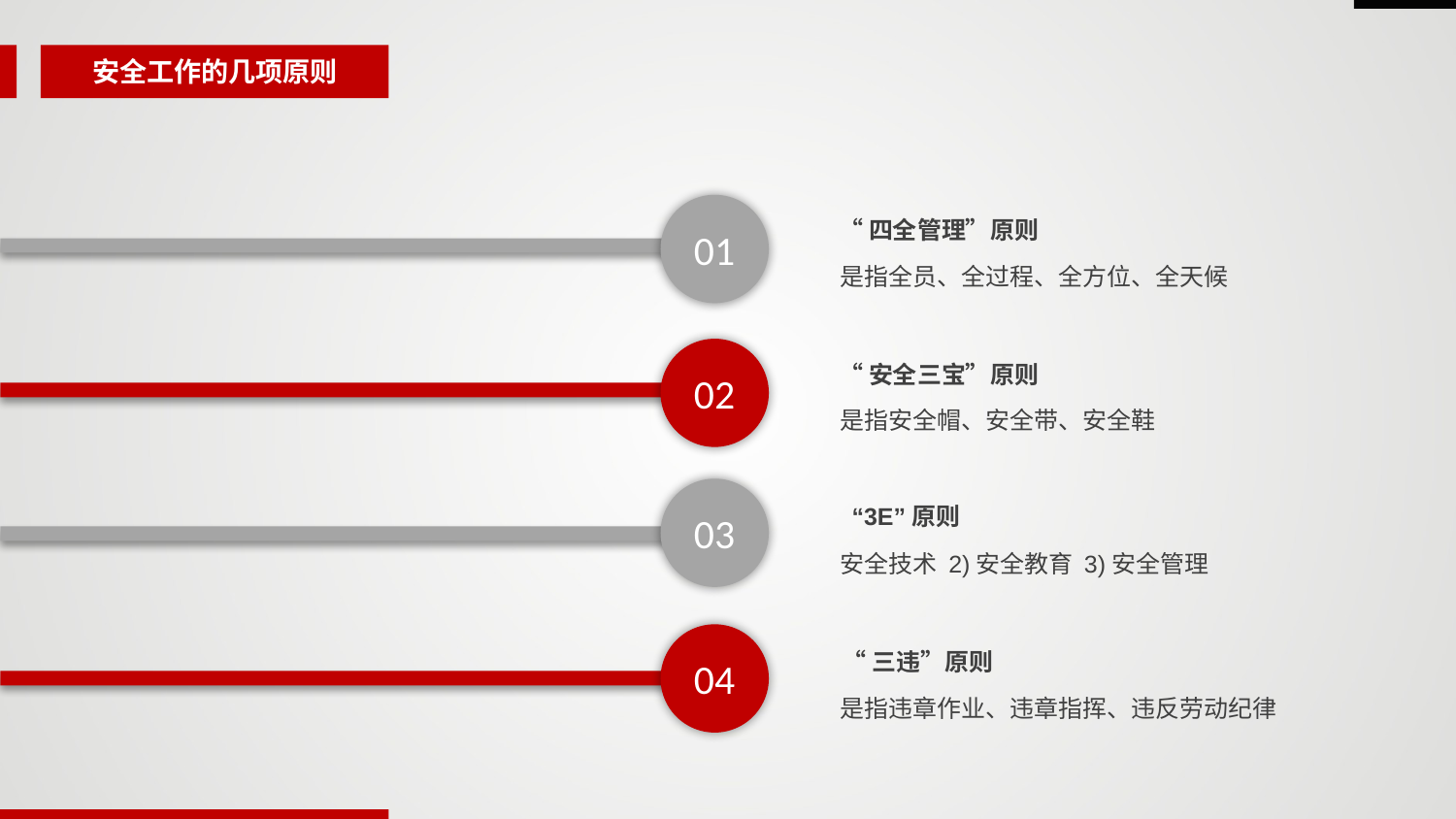

安全工作的几项原则
01
“四全管理”原则
是指全员、全过程、全方位、全天候

02
“安全三宝”原则
是指安全帽、安全带、安全鞋

03
“3E”原则
安全技术 2)安全教育 3)安全管理

04
“三违”原则
是指违章作业、违章指挥、违反劳动纪律